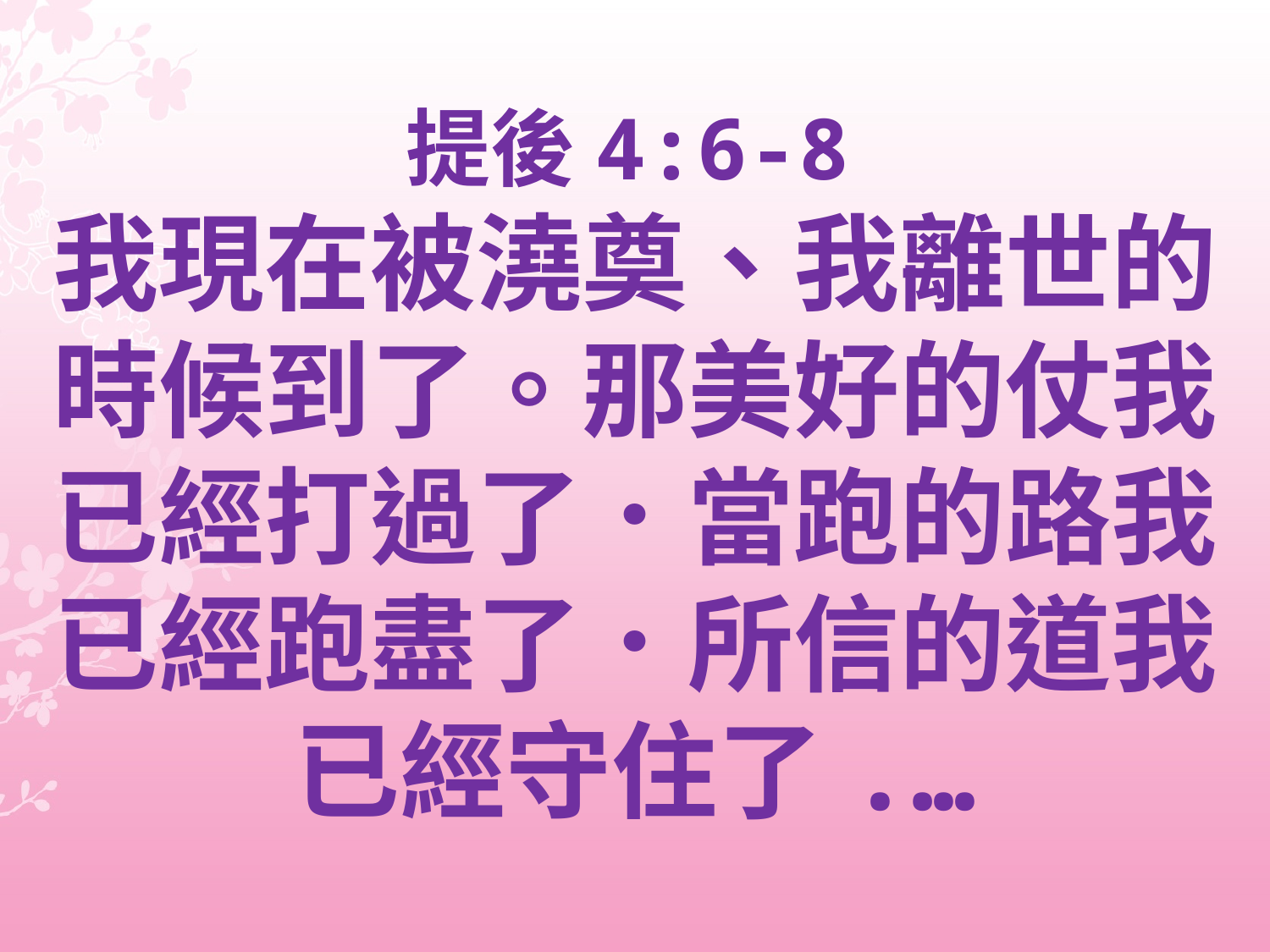

# 提後4:6-8 我現在被澆奠、我離世的時候到了。那美好的仗我已經打過了．當跑的路我已經跑盡了．所信的道我已經守住了.…